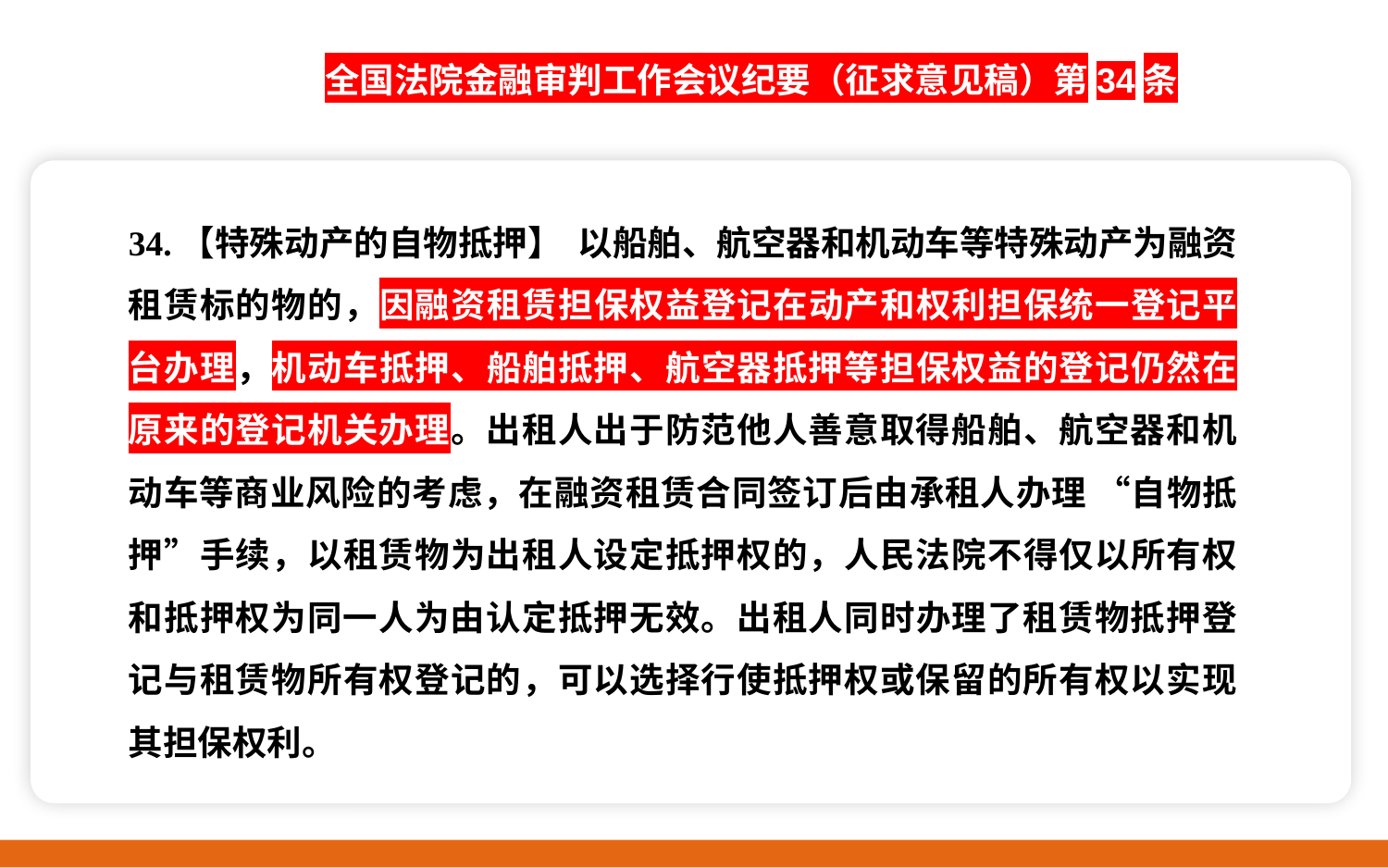

全国法院金融审判工作会议纪要（征求意见稿）第34条

34.【特殊动产的自物抵押】  以船舶、航空器和机动车等特殊动产为融资租赁标的物的，因融资租赁担保权益登记在动产和权利担保统一登记平台办理，机动车抵押、船舶抵押、航空器抵押等担保权益的登记仍然在原来的登记机关办理。出租人出于防范他人善意取得船舶、航空器和机动车等商业风险的考虑，在融资租赁合同签订后由承租人办理 “自物抵押”手续，以租赁物为出租人设定抵押权的，人民法院不得仅以所有权和抵押权为同一人为由认定抵押无效。出租人同时办理了租赁物抵押登记与租赁物所有权登记的，可以选择行使抵押权或保留的所有权以实现其担保权利。